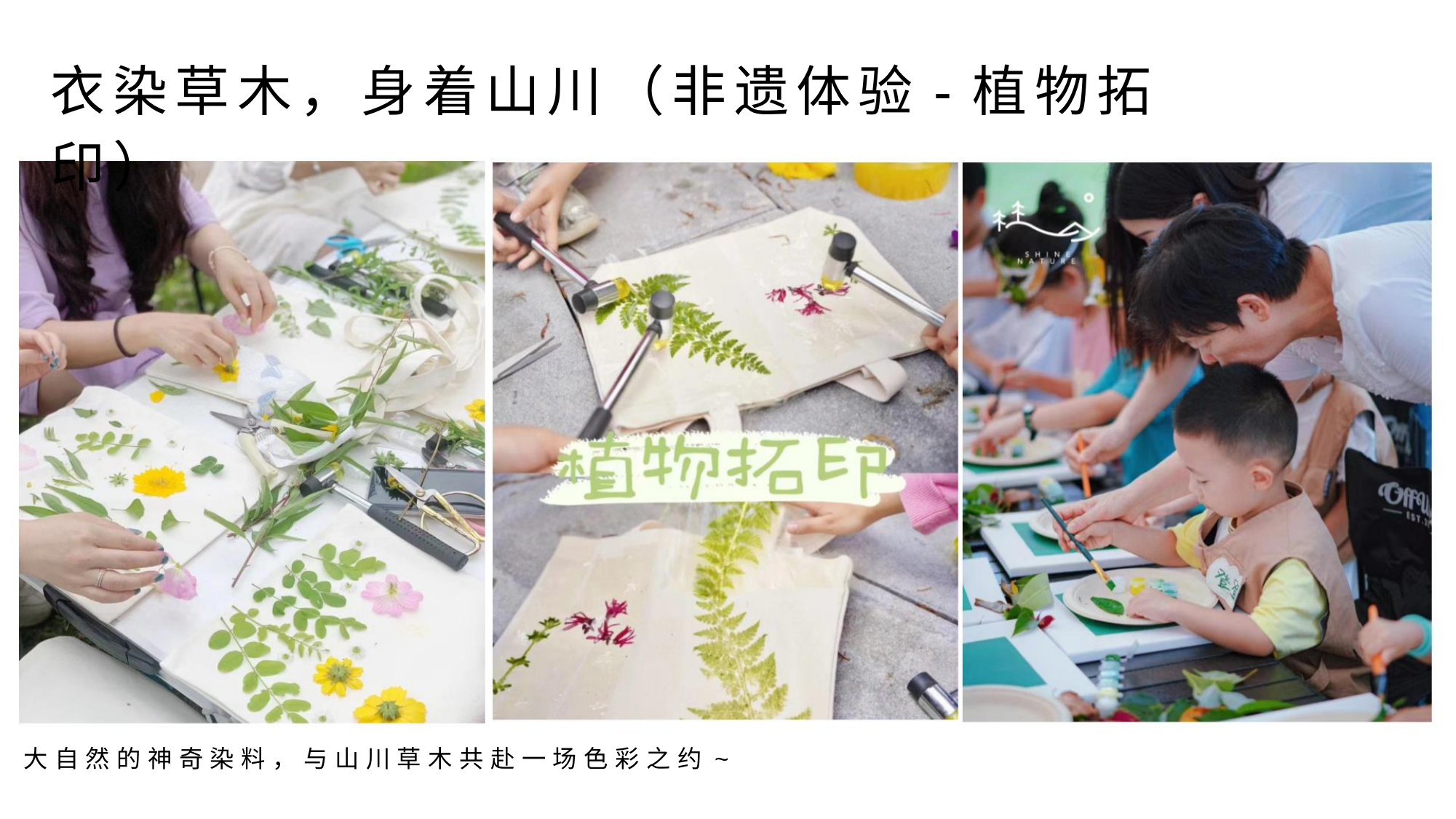

衣染草木，身着山川（非遗体验-植物拓印）
大 自 然 的 神 奇 染 料 ， 与 山 川 草 木 共 赴 一 场 色 彩 之 约 ~